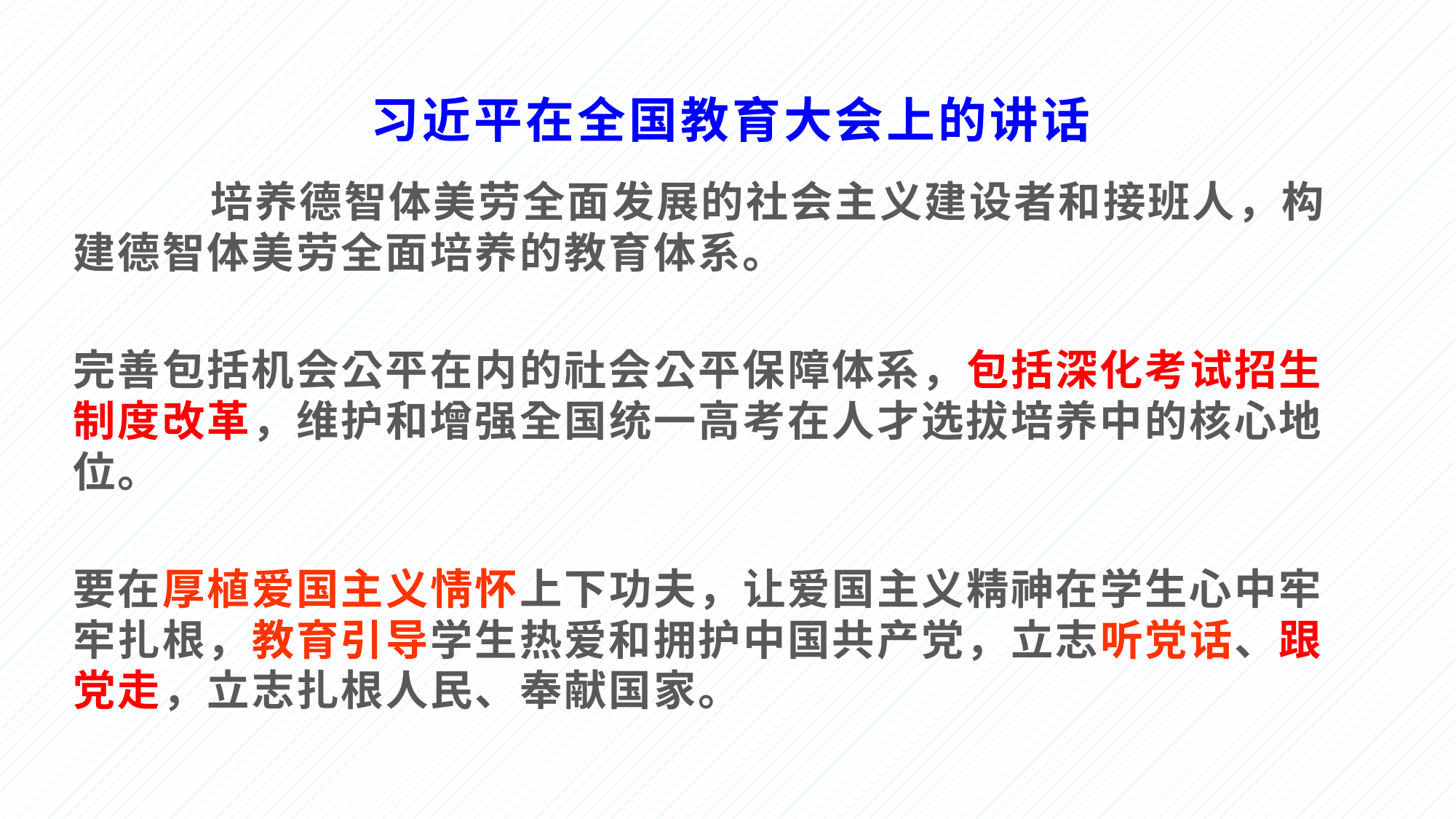

习近平在全国教育大会上的讲话
         培养德智体美劳全面发展的社会主义建设者和接班人，构建德智体美劳全面培养的教育体系。

完善包括机会公平在内的社会公平保障体系，包括深化考试招生制度改革，维护和增强全国统一高考在人才选拔培养中的核心地位。

要在厚植爱国主义情怀上下功夫，让爱国主义精神在学生心中牢牢扎根，教育引导学生热爱和拥护中国共产党，立志听党话、跟党走，立志扎根人民、奉献国家。